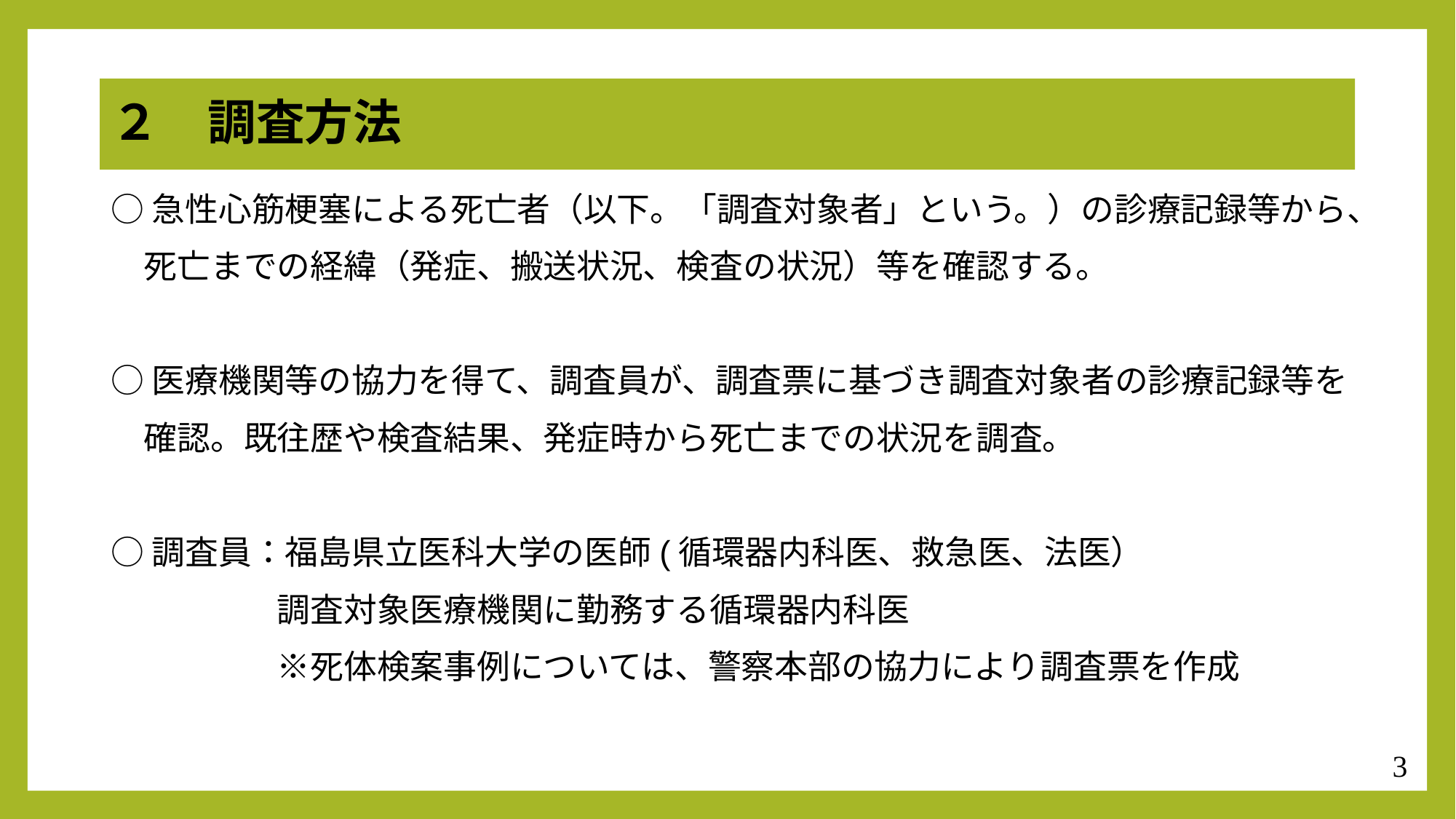

２　調査方法
○急性心筋梗塞による死亡者（以下。「調査対象者」という。）の診療記録等から、
　死亡までの経緯（発症、搬送状況、検査の状況）等を確認する。

○医療機関等の協力を得て、調査員が、調査票に基づき調査対象者の診療記録等を
　確認。既往歴や検査結果、発症時から死亡までの状況を調査。

○調査員：福島県立医科大学の医師(循環器内科医、救急医、法医）
　　　　　調査対象医療機関に勤務する循環器内科医
　　　　　※死体検案事例については、警察本部の協力により調査票を作成
3